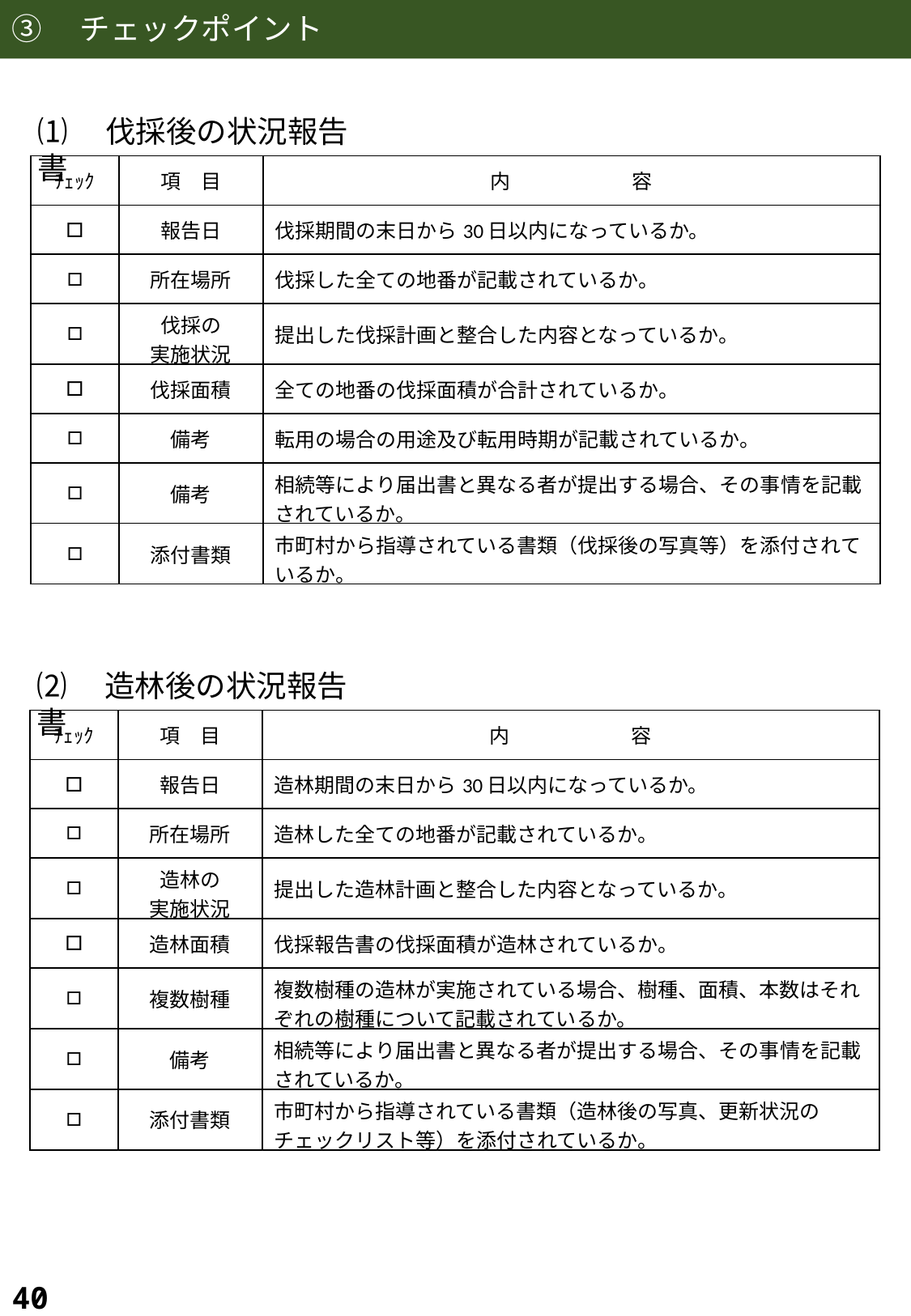

③　チェックポイント
⑴　伐採後の状況報告書
| ﾁｪｯｸ | 項　目 | 内　　　　　　容 |
| --- | --- | --- |
| □ | 報告日 | 伐採期間の末日から30日以内になっているか。 |
| □ | 所在場所 | 伐採した全ての地番が記載されているか。 |
| □ | 伐採の 実施状況 | 提出した伐採計画と整合した内容となっているか。 |
| □ | 伐採面積 | 全ての地番の伐採面積が合計されているか。 |
| □ | 備考 | 転用の場合の用途及び転用時期が記載されているか。 |
| □ | 備考 | 相続等により届出書と異なる者が提出する場合、その事情を記載されているか。 |
| □ | 添付書類 | 市町村から指導されている書類（伐採後の写真等）を添付されているか。 |
⑵　造林後の状況報告書
| ﾁｪｯｸ | 項　目 | 内　　　　　　容 |
| --- | --- | --- |
| □ | 報告日 | 造林期間の末日から30日以内になっているか。 |
| □ | 所在場所 | 造林した全ての地番が記載されているか。 |
| □ | 造林の 実施状況 | 提出した造林計画と整合した内容となっているか。 |
| □ | 造林面積 | 伐採報告書の伐採面積が造林されているか。 |
| □ | 複数樹種 | 複数樹種の造林が実施されている場合、樹種、面積、本数はそれぞれの樹種について記載されているか。 |
| □ | 備考 | 相続等により届出書と異なる者が提出する場合、その事情を記載されているか。 |
| □ | 添付書類 | 市町村から指導されている書類（造林後の写真、更新状況のチェックリスト等）を添付されているか。 |
40